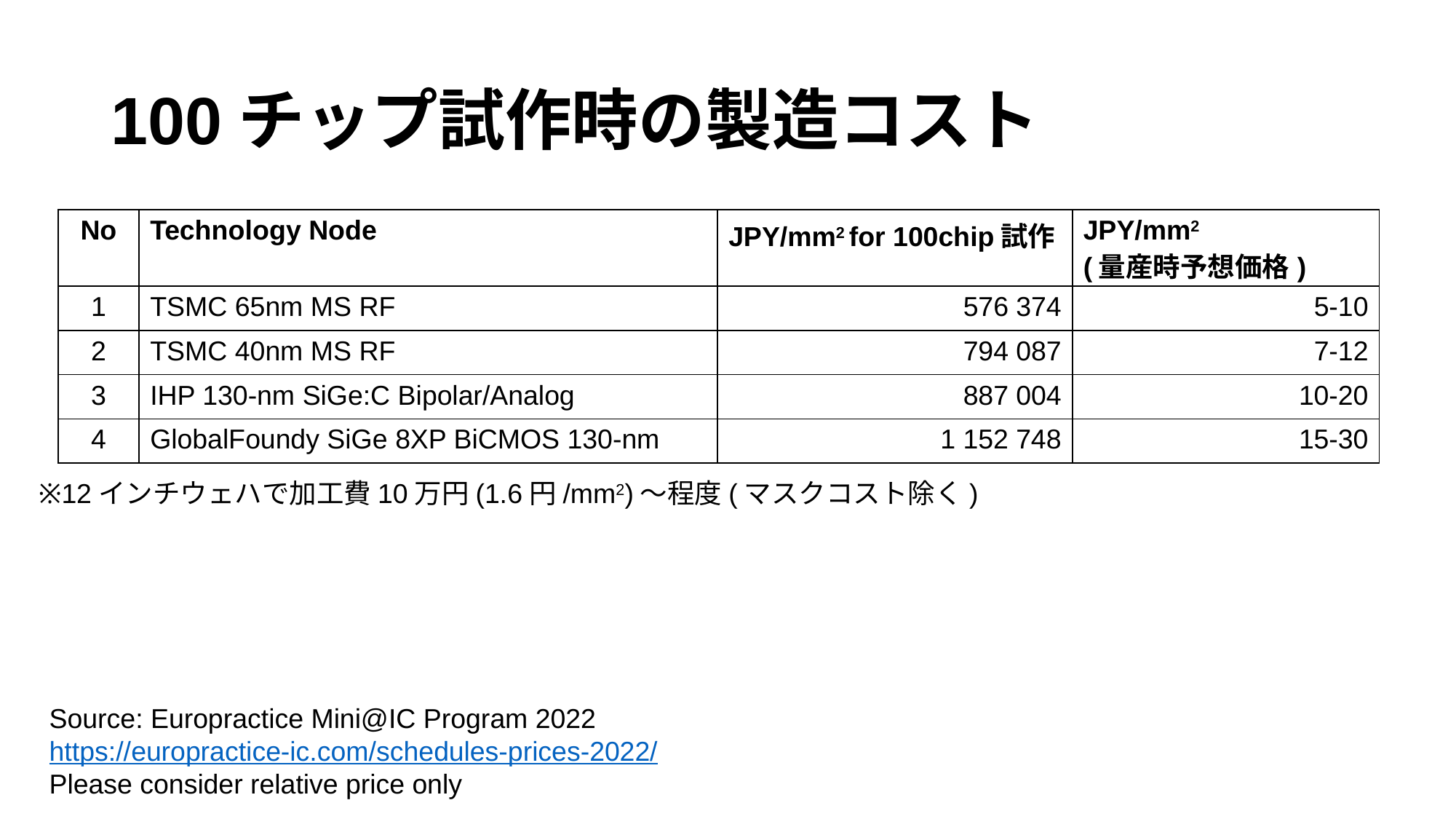

# 100チップ試作時の製造コスト
| No | Technology Node | JPY/mm2 for 100chip試作 | JPY/mm2 (量産時予想価格) |
| --- | --- | --- | --- |
| 1 | TSMC 65nm MS RF | 576 374 | 5-10 |
| 2 | TSMC 40nm MS RF | 794 087 | 7-12 |
| 3 | IHP 130-nm SiGe:C Bipolar/Analog | 887 004 | 10-20 |
| 4 | GlobalFoundy SiGe 8XP BiCMOS 130-nm | 1 152 748 | 15-30 |
※12インチウェハで加工費10万円(1.6円/mm2)～程度(マスクコスト除く)
Source: Europractice Mini@IC Program 2022
https://europractice-ic.com/schedules-prices-2022/
Please consider relative price only